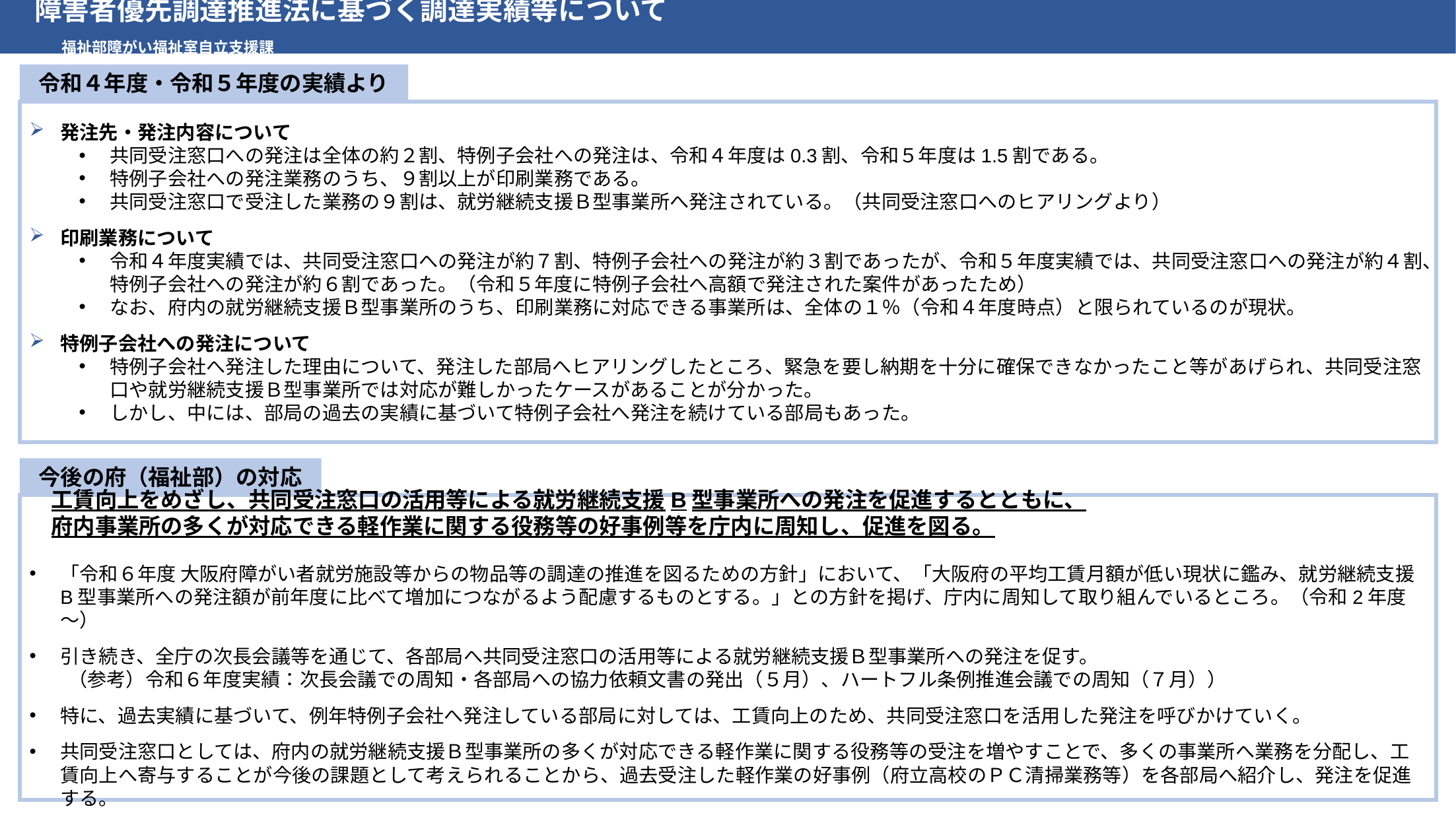

障害者優先調達推進法に基づく調達実績等について　　　　　　　　　　　　　　　　　　　　　　　　　　　　　　福祉部障がい福祉室自立支援課
令和４年度・令和５年度の実績より
発注先・発注内容について
共同受注窓口への発注は全体の約２割、特例子会社への発注は、令和４年度は0.3割、令和５年度は1.5割である。
特例子会社への発注業務のうち、９割以上が印刷業務である。
共同受注窓口で受注した業務の９割は、就労継続支援Ｂ型事業所へ発注されている。（共同受注窓口へのヒアリングより）

印刷業務について
令和４年度実績では、共同受注窓口への発注が約７割、特例子会社への発注が約３割であったが、令和５年度実績では、共同受注窓口への発注が約４割、特例子会社への発注が約６割であった。（令和５年度に特例子会社へ高額で発注された案件があったため）
なお、府内の就労継続支援Ｂ型事業所のうち、印刷業務に対応できる事業所は、全体の１％（令和４年度時点）と限られているのが現状。

特例子会社への発注について
特例子会社へ発注した理由について、発注した部局へヒアリングしたところ、緊急を要し納期を十分に確保できなかったこと等があげられ、共同受注窓口や就労継続支援Ｂ型事業所では対応が難しかったケースがあることが分かった。
しかし、中には、部局の過去の実績に基づいて特例子会社へ発注を続けている部局もあった。
今後の府（福祉部）の対応
　工賃向上をめざし、共同受注窓口の活用等による就労継続支援B型事業所への発注を促進するとともに、
　府内事業所の多くが対応できる軽作業に関する役務等の好事例等を庁内に周知し、促進を図る。

「令和６年度 大阪府障がい者就労施設等からの物品等の調達の推進を図るための方針」において、「大阪府の平均工賃月額が低い現状に鑑み、就労継続支援B型事業所への発注額が前年度に比べて増加につながるよう配慮するものとする。」との方針を掲げ、庁内に周知して取り組んでいるところ。（令和2年度～）

引き続き、全庁の次長会議等を通じて、各部局へ共同受注窓口の活用等による就労継続支援Ｂ型事業所への発注を促す。
　　（参考）令和６年度実績：次長会議での周知・各部局への協力依頼文書の発出（５月）、ハートフル条例推進会議での周知（７月））

特に、過去実績に基づいて、例年特例子会社へ発注している部局に対しては、工賃向上のため、共同受注窓口を活用した発注を呼びかけていく。

共同受注窓口としては、府内の就労継続支援Ｂ型事業所の多くが対応できる軽作業に関する役務等の受注を増やすことで、多くの事業所へ業務を分配し、工賃向上へ寄与することが今後の課題として考えられることから、過去受注した軽作業の好事例（府立高校のＰＣ清掃業務等）を各部局へ紹介し、発注を促進する。